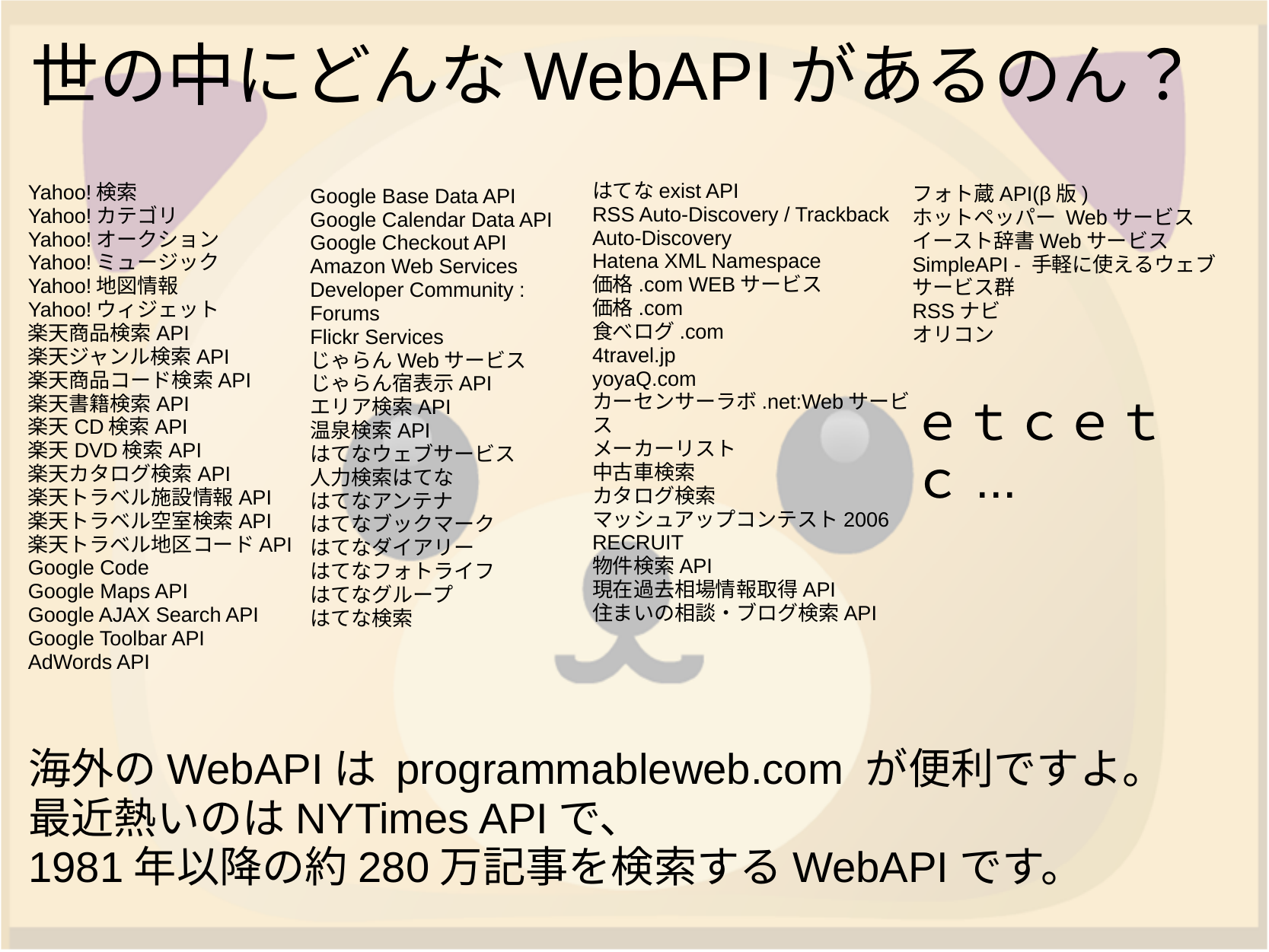

# 世の中にどんなWebAPIがあるのん？
はてなexist API
RSS Auto-Discovery / Trackback Auto-Discovery
Hatena XML Namespace
価格.com WEBサービス
価格.com
食べログ.com
4travel.jp
yoyaQ.com
カーセンサーラボ.net:Webサービス
メーカーリスト
中古車検索
カタログ検索
マッシュアップコンテスト2006 RECRUIT
物件検索API
現在過去相場情報取得API
住まいの相談・ブログ検索API
Yahoo!検索
Yahoo!カテゴリ
Yahoo!オークション
Yahoo!ミュージック
Yahoo!地図情報
Yahoo!ウィジェット
楽天商品検索API
楽天ジャンル検索API
楽天商品コード検索API
楽天書籍検索API
楽天CD検索API
楽天DVD検索API
楽天カタログ検索API
楽天トラベル施設情報API
楽天トラベル空室検索API
楽天トラベル地区コードAPI
Google Code
Google Maps API
Google AJAX Search API
Google Toolbar API
AdWords API
フォト蔵API(β版)
ホットペッパー Webサービス
イースト辞書Webサービス
SimpleAPI - 手軽に使えるウェブサービス群
RSSナビ
オリコン

ｅｔｃｅｔｃ...
Google Base Data API
Google Calendar Data API
Google Checkout API
Amazon Web Services Developer Community : Forums
Flickr Services
じゃらんWebサービス
じゃらん宿表示API
エリア検索API
温泉検索API
はてなウェブサービス
人力検索はてな
はてなアンテナ
はてなブックマーク
はてなダイアリー
はてなフォトライフ
はてなグループ
はてな検索
海外のWebAPIは programmableweb.com が便利ですよ。
最近熱いのはNYTimes APIで、
1981年以降の約280万記事を検索するWebAPIです。